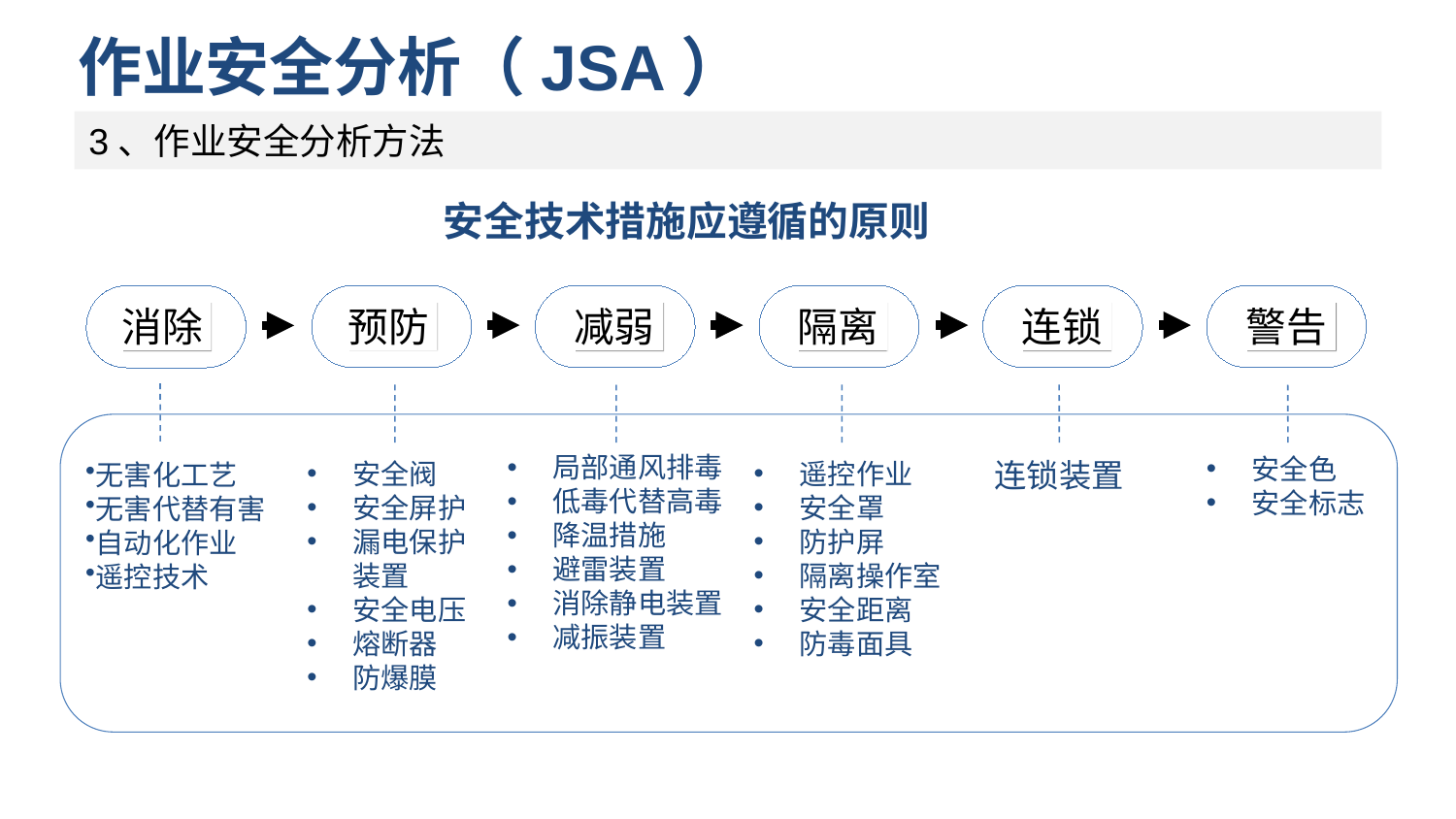

# 作业安全分析（JSA）
3、作业安全分析方法
安全技术措施应遵循的原则

预防
消除
减弱
隔离
连锁
警告

局部通风排毒
低毒代替高毒
降温措施
避雷装置
消除静电装置
减振装置

安全色
安全标志

连锁装置
安全阀
安全屏护
漏电保护装置
安全电压
熔断器
防爆膜
遥控作业
安全罩
防护屏
隔离操作室
安全距离
防毒面具
无害化工艺
无害代替有害
自动化作业
遥控技术